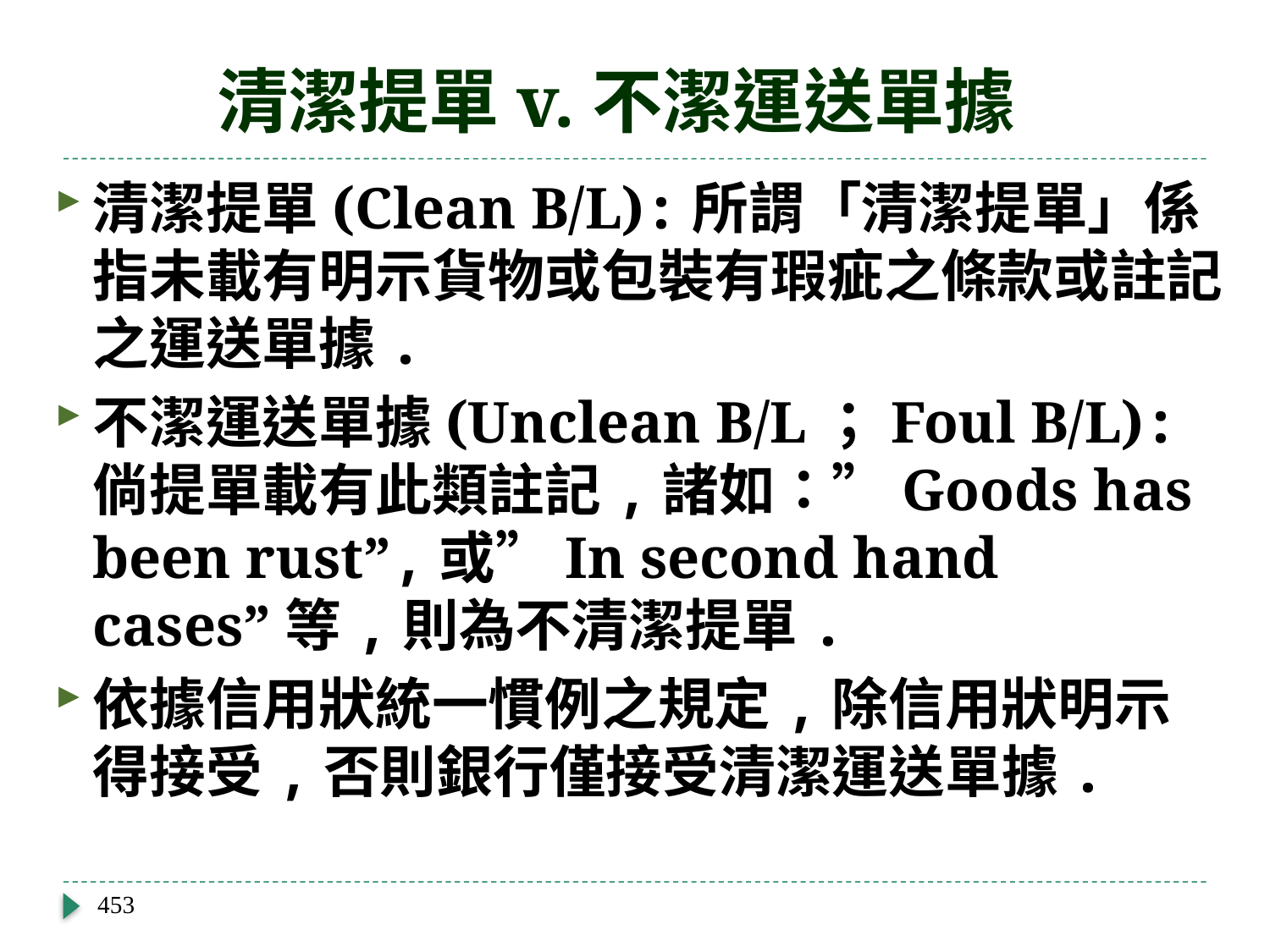

# 清潔提單v.不潔運送單據
清潔提單(Clean B/L):所謂「清潔提單」係指未載有明示貨物或包裝有瑕疵之條款或註記之運送單據.
不潔運送單據(Unclean B/L；Foul B/L):倘提單載有此類註記,諸如：”Goods has been rust”,或”In second hand cases”等,則為不清潔提單.
依據信用狀統一慣例之規定,除信用狀明示得接受,否則銀行僅接受清潔運送單據.
453